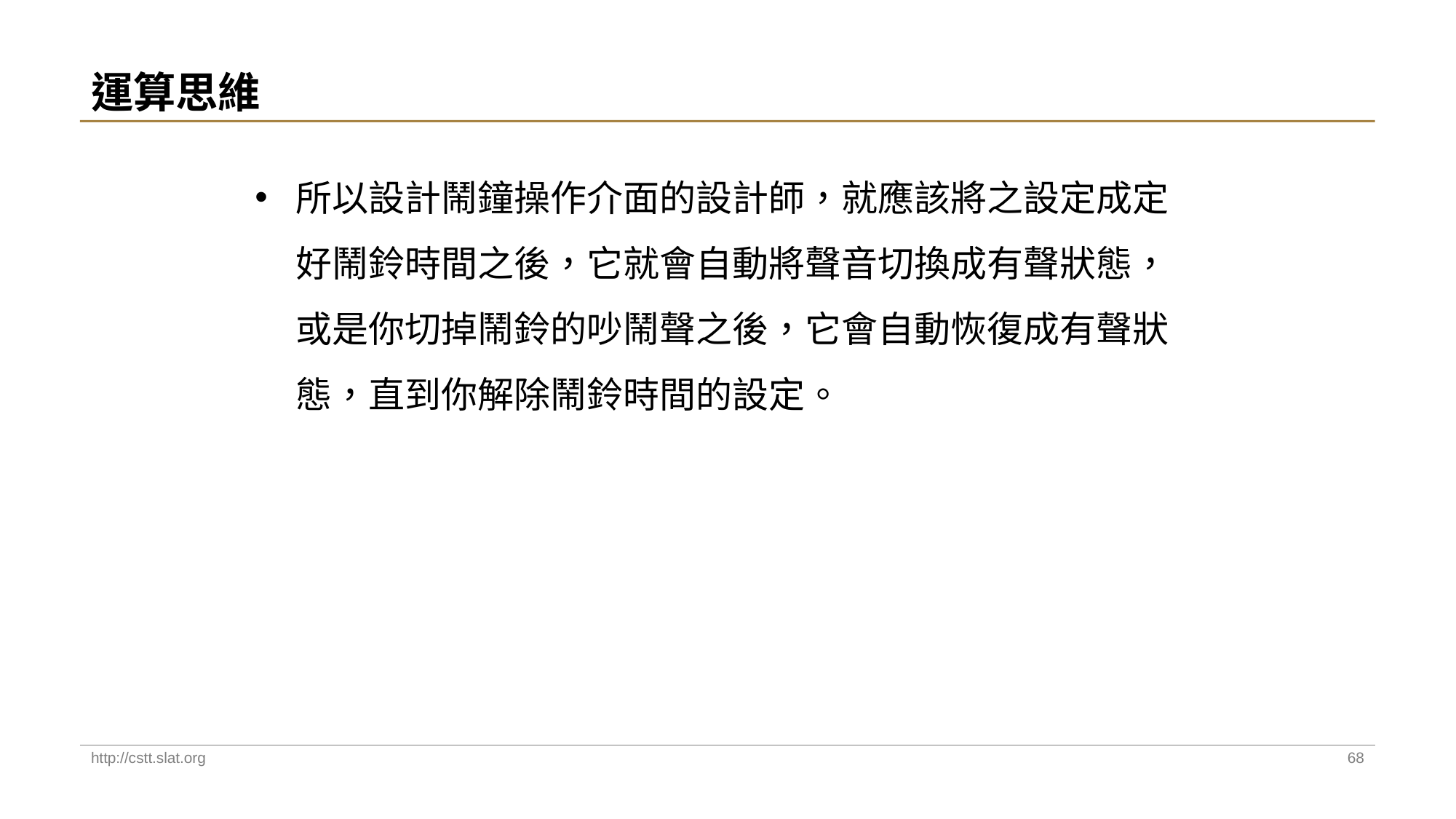

# 運算思維
所以設計鬧鐘操作介面的設計師，就應該將之設定成定好鬧鈴時間之後，它就會自動將聲音切換成有聲狀態，或是你切掉鬧鈴的吵鬧聲之後，它會自動恢復成有聲狀態，直到你解除鬧鈴時間的設定。
http://cstt.slat.org
68